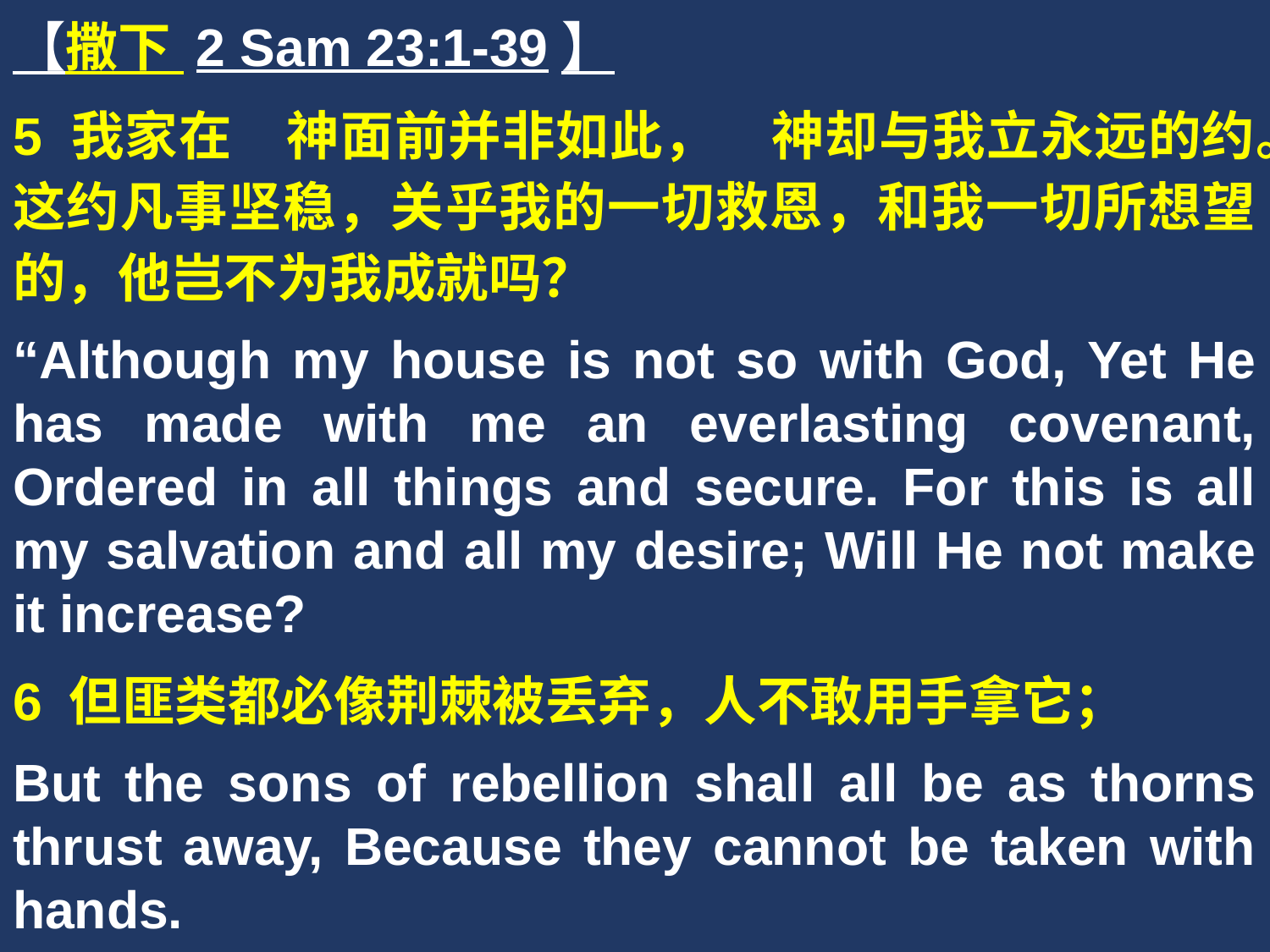

【撒下 2 Sam 23:1-39】
5 我家在　神面前并非如此，　神却与我立永远的约。这约凡事坚稳，关乎我的一切救恩，和我一切所想望的，他岂不为我成就吗？
“Although my house is not so with God, Yet He has made with me an everlasting covenant, Ordered in all things and secure. For this is all my salvation and all my desire; Will He not make it increase?
6 但匪类都必像荆棘被丢弃，人不敢用手拿它；
But the sons of rebellion shall all be as thorns thrust away, Because they cannot be taken with hands.